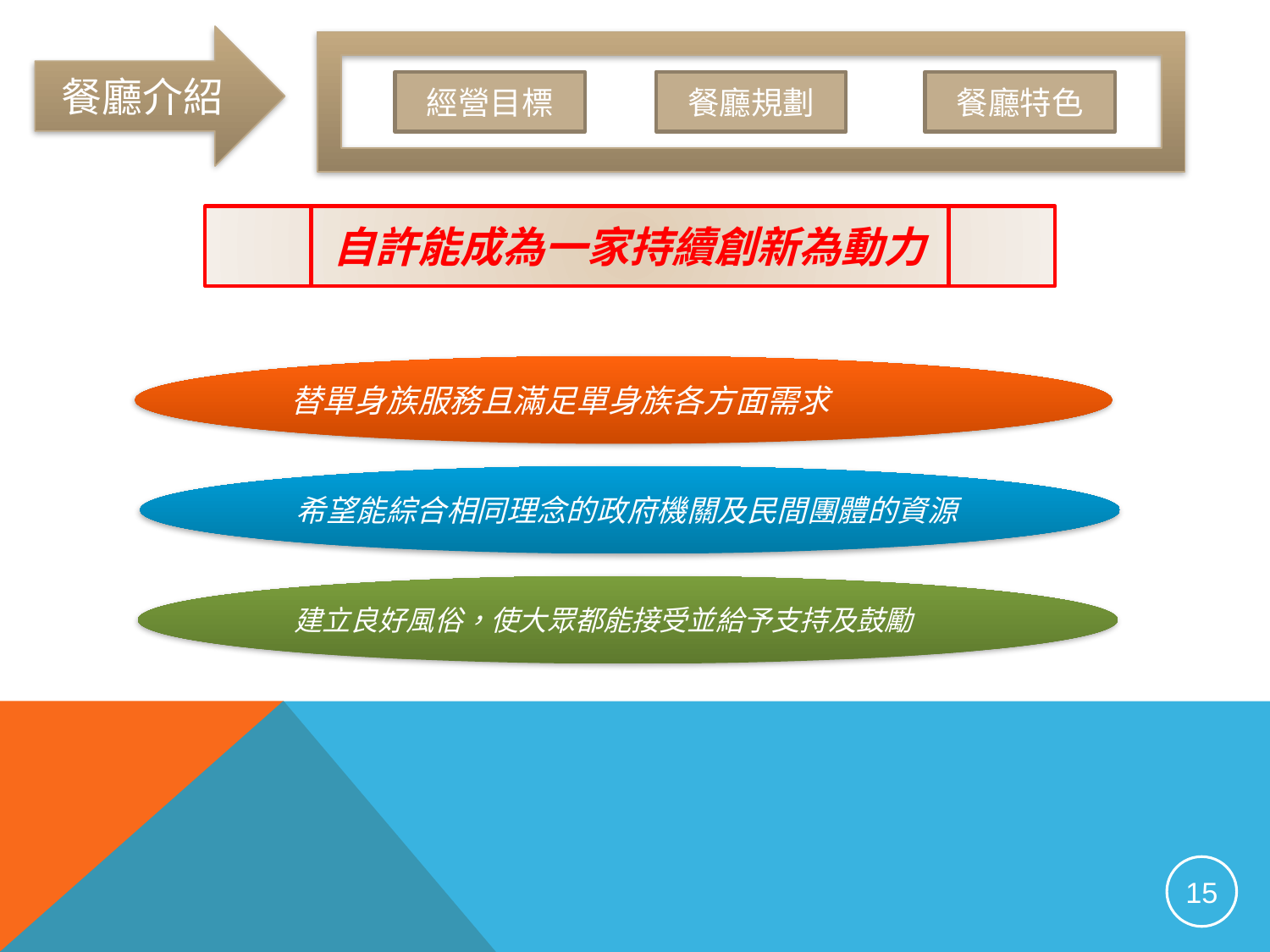

餐廳介紹

經營目標
餐廳規劃
餐廳特色
自許能成為一家持續創新為動力
替單身族服務且滿足單身族各方面需求
希望能綜合相同理念的政府機關及民間團體的資源
建立良好風俗，使大眾都能接受並給予支持及鼓勵
15